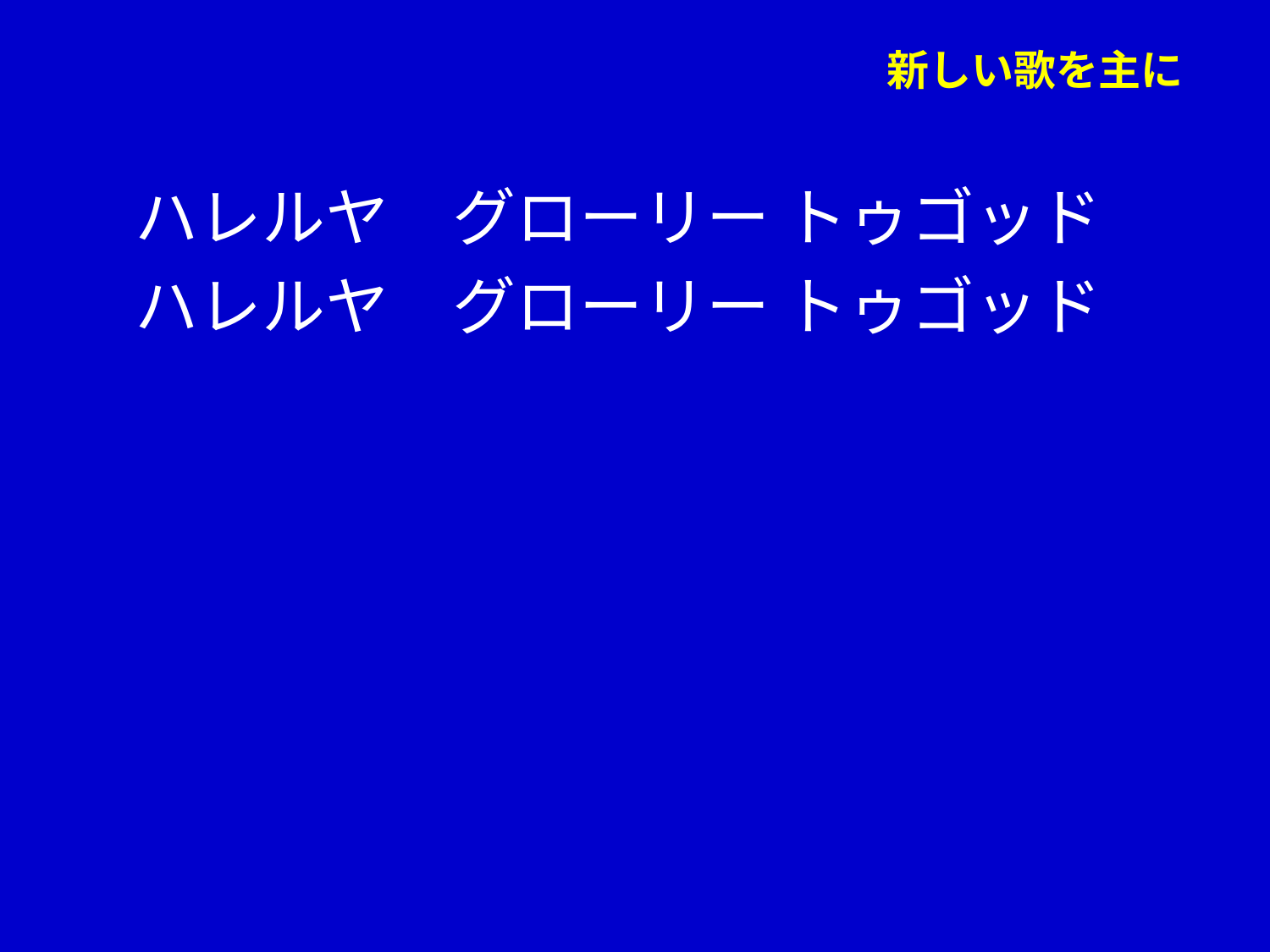

# 新しい歌を主に
   ハレルヤ　グローリー トゥゴッド
   ハレルヤ　グローリー トゥゴッド